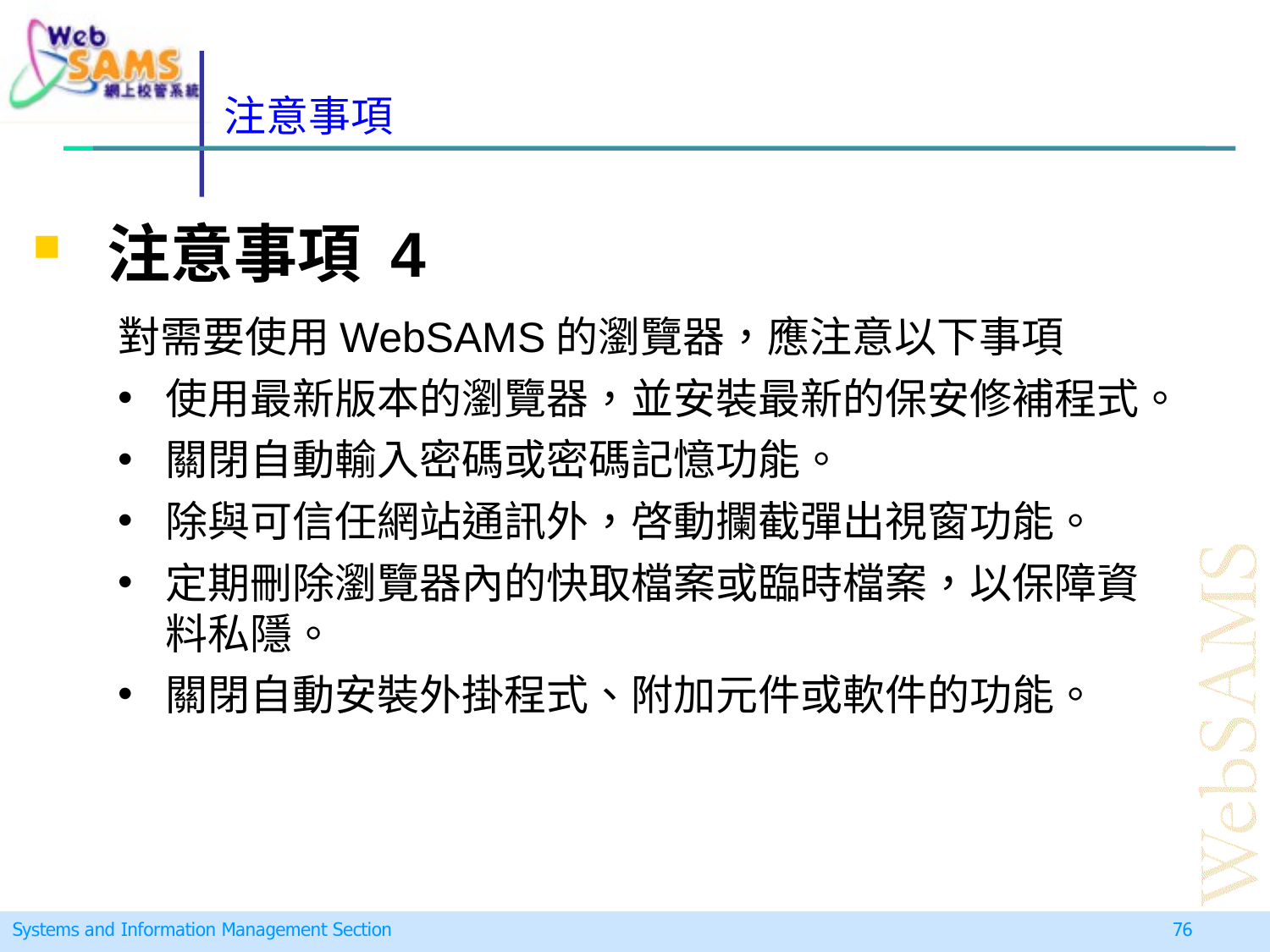

# 注意事項
注意事項 4
對需要使用WebSAMS的瀏覽器，應注意以下事項
使用最新版本的瀏覽器，並安裝最新的保安修補程式。
關閉自動輸入密碼或密碼記憶功能。
除與可信任網站通訊外，啓動攔截彈出視窗功能。
定期刪除瀏覽器內的快取檔案或臨時檔案，以保障資料私隱。
關閉自動安裝外掛程式、附加元件或軟件的功能。